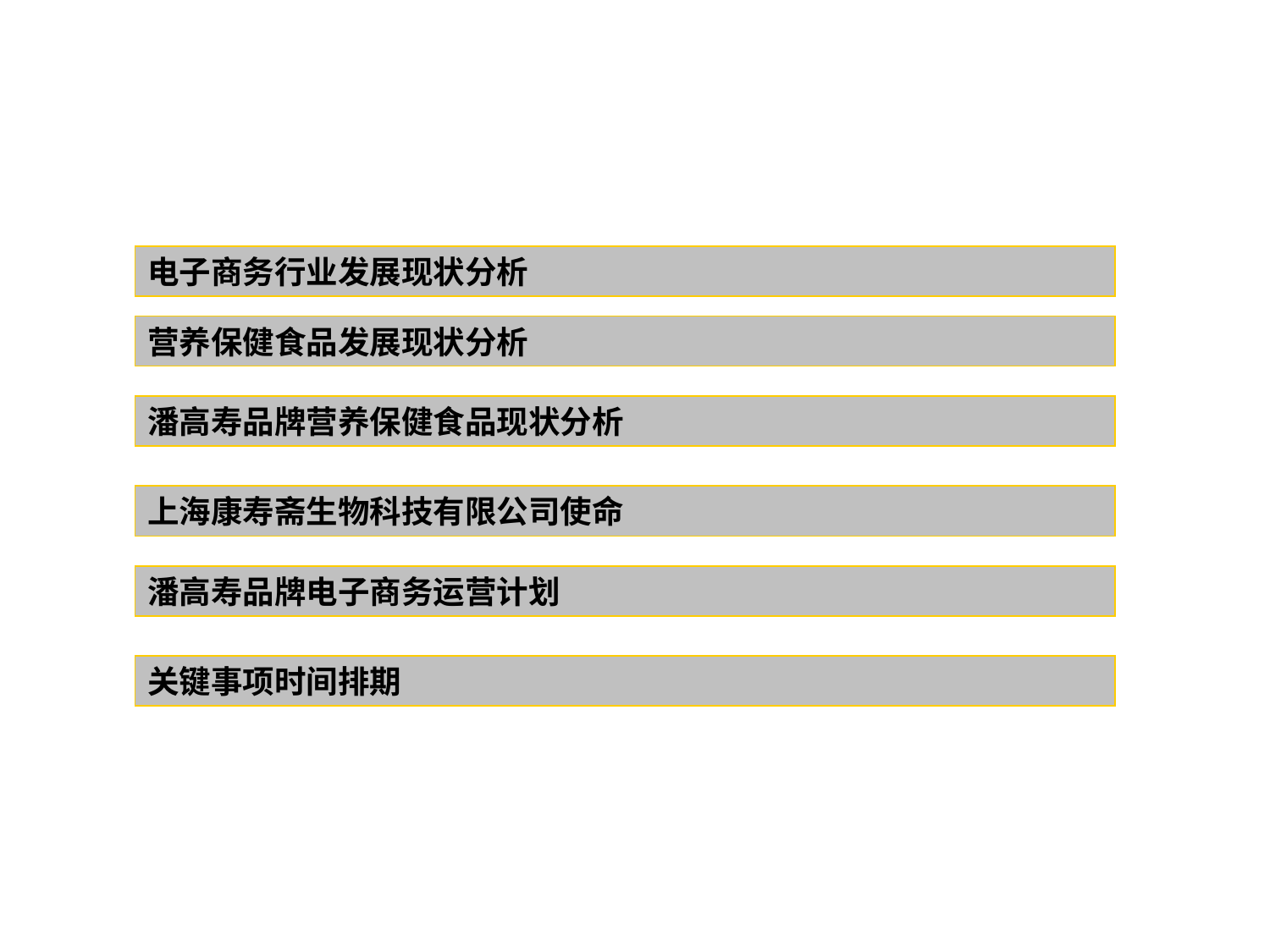

电子商务行业发展现状分析
营养保健食品发展现状分析
潘高寿品牌营养保健食品现状分析
上海康寿斋生物科技有限公司使命
潘高寿品牌电子商务运营计划
关键事项时间排期